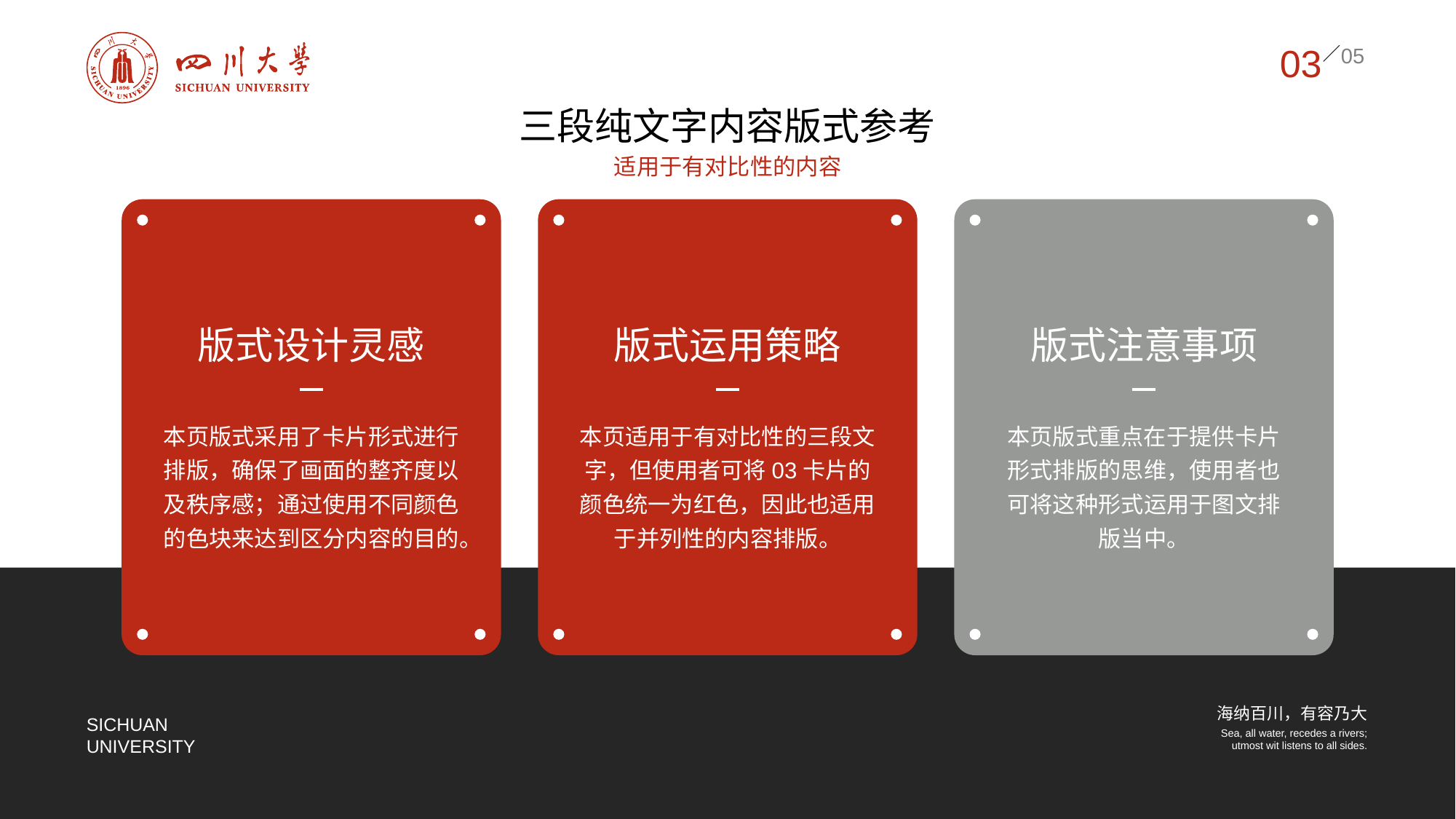

03
三段纯文字内容版式参考
适用于有对比性的内容

01
02
03
版式设计灵感
版式运用策略
版式注意事项
本页版式采用了卡片形式进行排版，确保了画面的整齐度以及秩序感；通过使用不同颜色的色块来达到区分内容的目的。
本页适用于有对比性的三段文字，但使用者可将03卡片的颜色统一为红色，因此也适用于并列性的内容排版。
本页版式重点在于提供卡片形式排版的思维，使用者也可将这种形式运用于图文排版当中。

海纳百川，有容乃大
Sichuan
University
Sea, all water, recedes a rivers;
utmost wit listens to all sides.